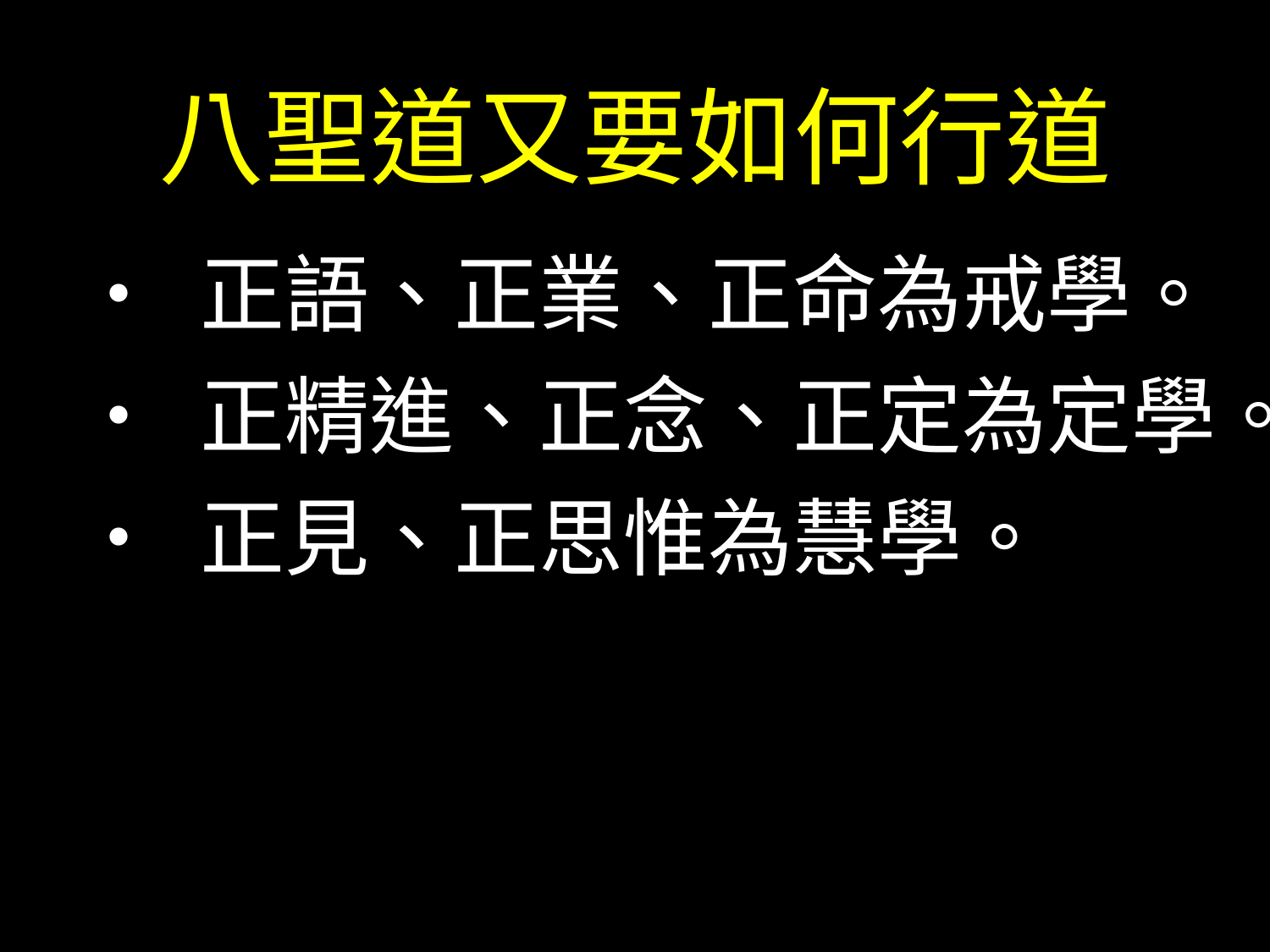

# 八聖道又要如何行道
• 正語、正業、正命為戒學。
• 正精進、正念、正定為定學。
• 正見、正思惟為慧學。